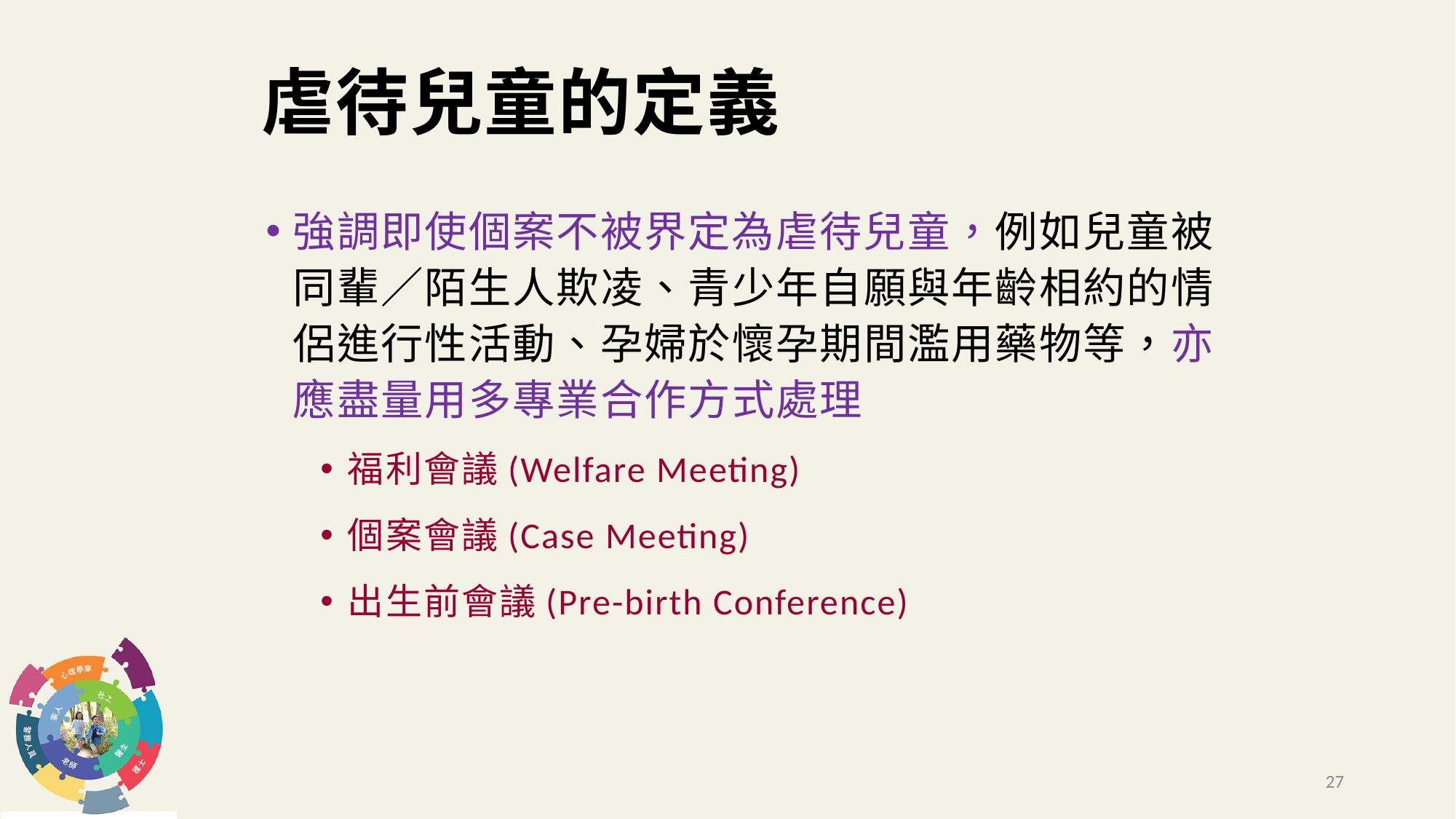

# 虐待兒童的定義
強調即使個案不被界定為虐待兒童，例如兒童被同輩／陌生人欺凌、青少年自願與年齡相約的情侶進行性活動、孕婦於懷孕期間濫用藥物等，亦應盡量用多專業合作方式處理
福利會議(Welfare Meeting)
個案會議(Case Meeting)
出生前會議(Pre-birth Conference)

27